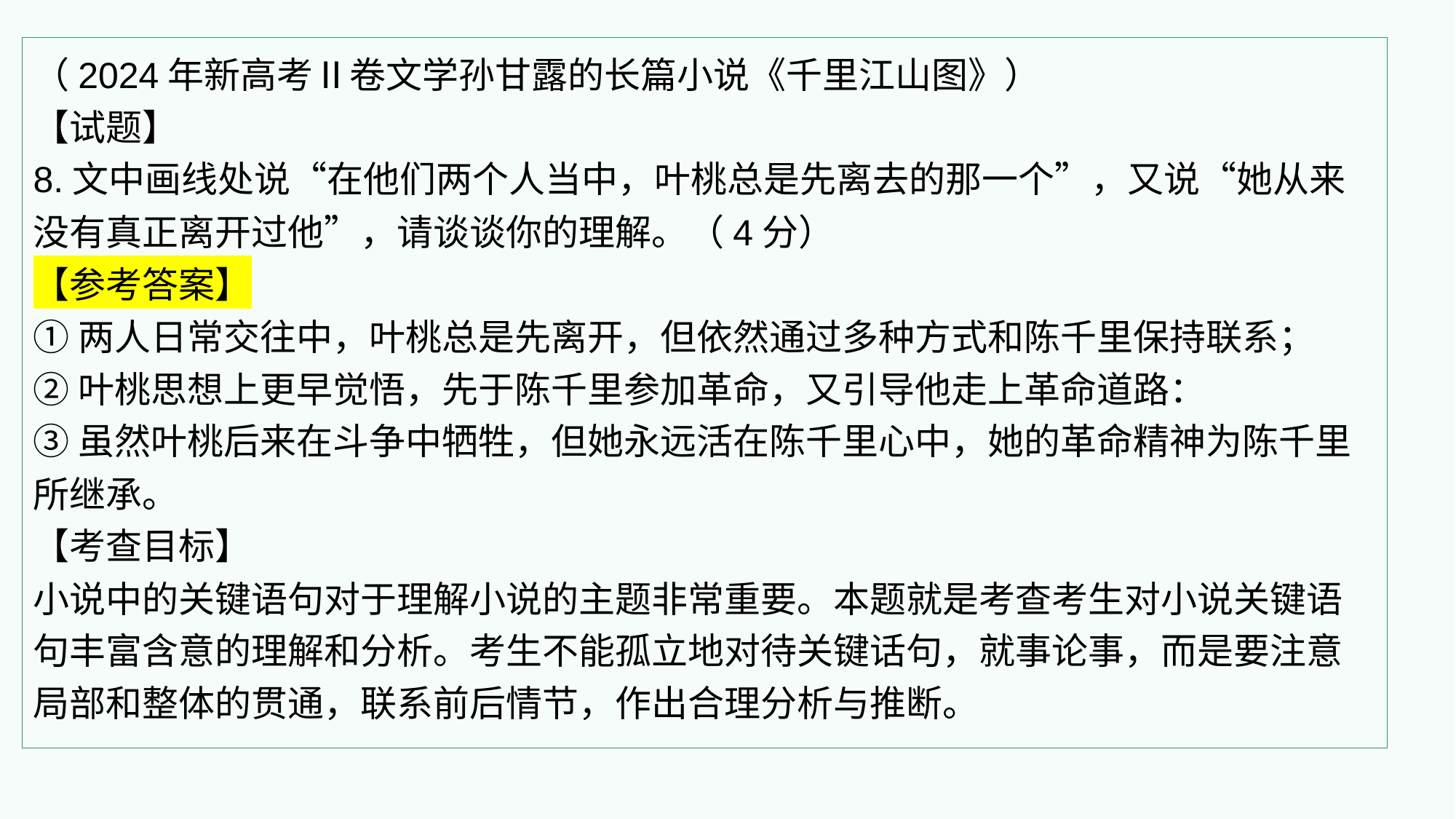

（2024年新高考Ⅱ卷文学孙甘露的长篇小说《千里江山图》）
【试题】
8.文中画线处说“在他们两个人当中，叶桃总是先离去的那一个”，又说“她从来没有真正离开过他”，请谈谈你的理解。（4分）
【参考答案】
①两人日常交往中，叶桃总是先离开，但依然通过多种方式和陈千里保持联系；
②叶桃思想上更早觉悟，先于陈千里参加革命，又引导他走上革命道路：
③虽然叶桃后来在斗争中牺牲，但她永远活在陈千里心中，她的革命精神为陈千里所继承。
【考查目标】
小说中的关键语句对于理解小说的主题非常重要。本题就是考查考生对小说关键语句丰富含意的理解和分析。考生不能孤立地对待关键话句，就事论事，而是要注意局部和整体的贯通，联系前后情节，作出合理分析与推断。